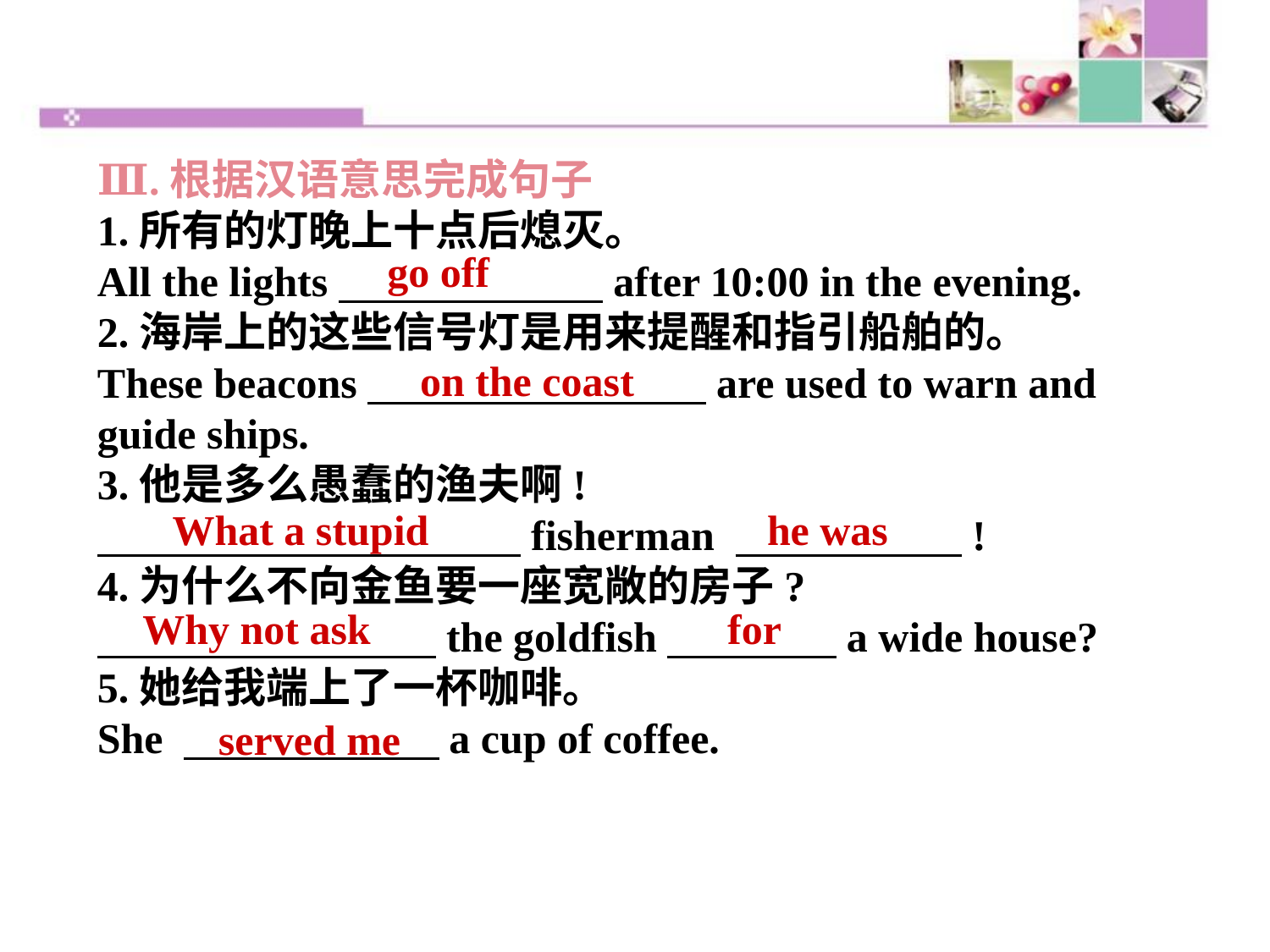

Ⅲ.根据汉语意思完成句子
1.所有的灯晚上十点后熄灭。
All the lights　　　　          after 10:00 in the evening.
2.海岸上的这些信号灯是用来提醒和指引船舶的。
These beacons　　　　　　　　are used to warn and guide ships.
3.他是多么愚蠢的渔夫啊!
　　　　　　　　　　fisherman 　　　　      !
4.为什么不向金鱼要一座宽敞的房子?
　　　　　　　　the goldfish　　　　a wide house?
5.她给我端上了一杯咖啡。
She 　　　　         a cup of coffee.
go off
on the coast
What a stupid
he was
Why not ask
for
served me